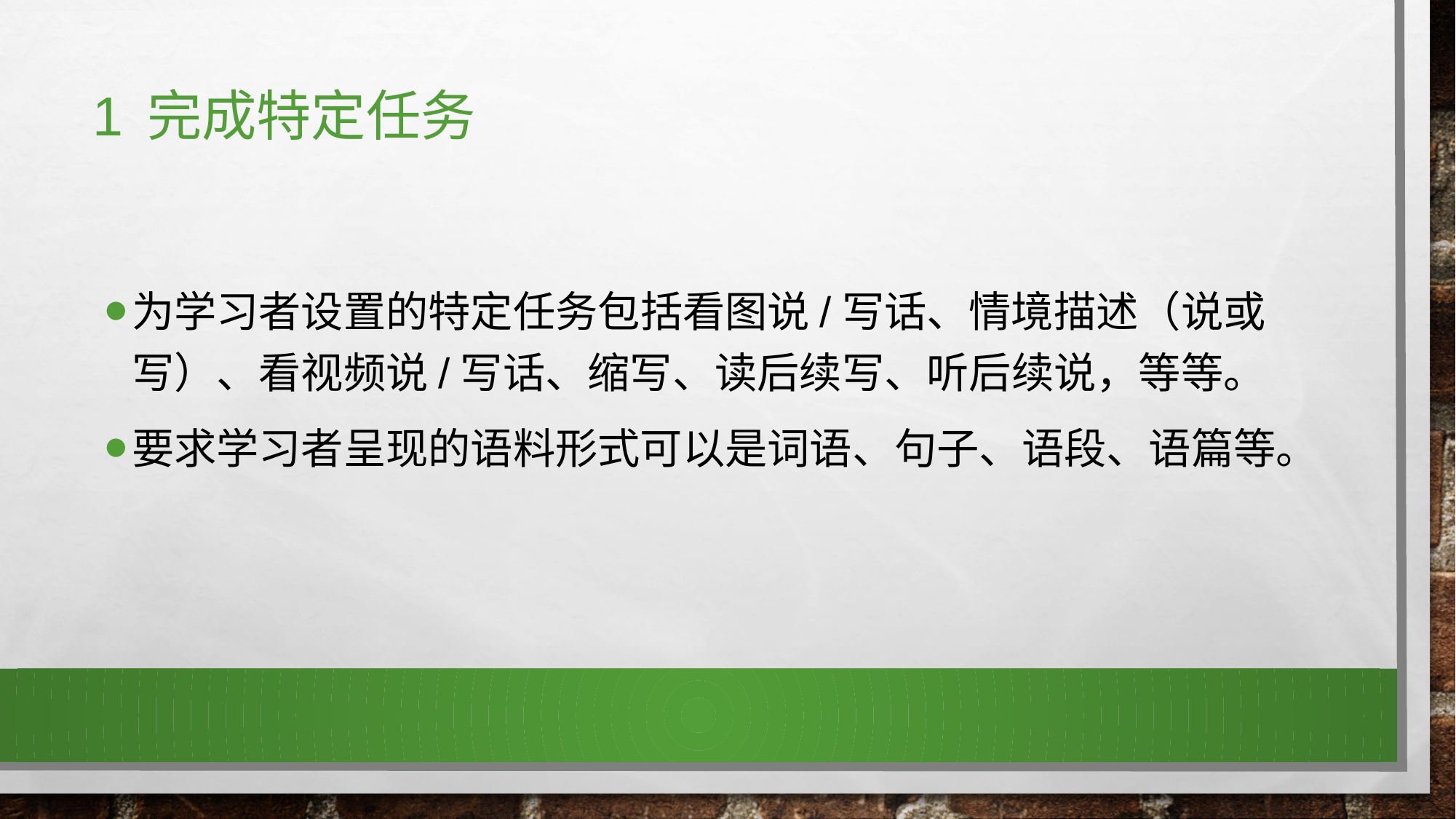

# 1 完成特定任务
为学习者设置的特定任务包括看图说/写话、情境描述（说或写）、看视频说/写话、缩写、读后续写、听后续说，等等。
要求学习者呈现的语料形式可以是词语、句子、语段、语篇等。